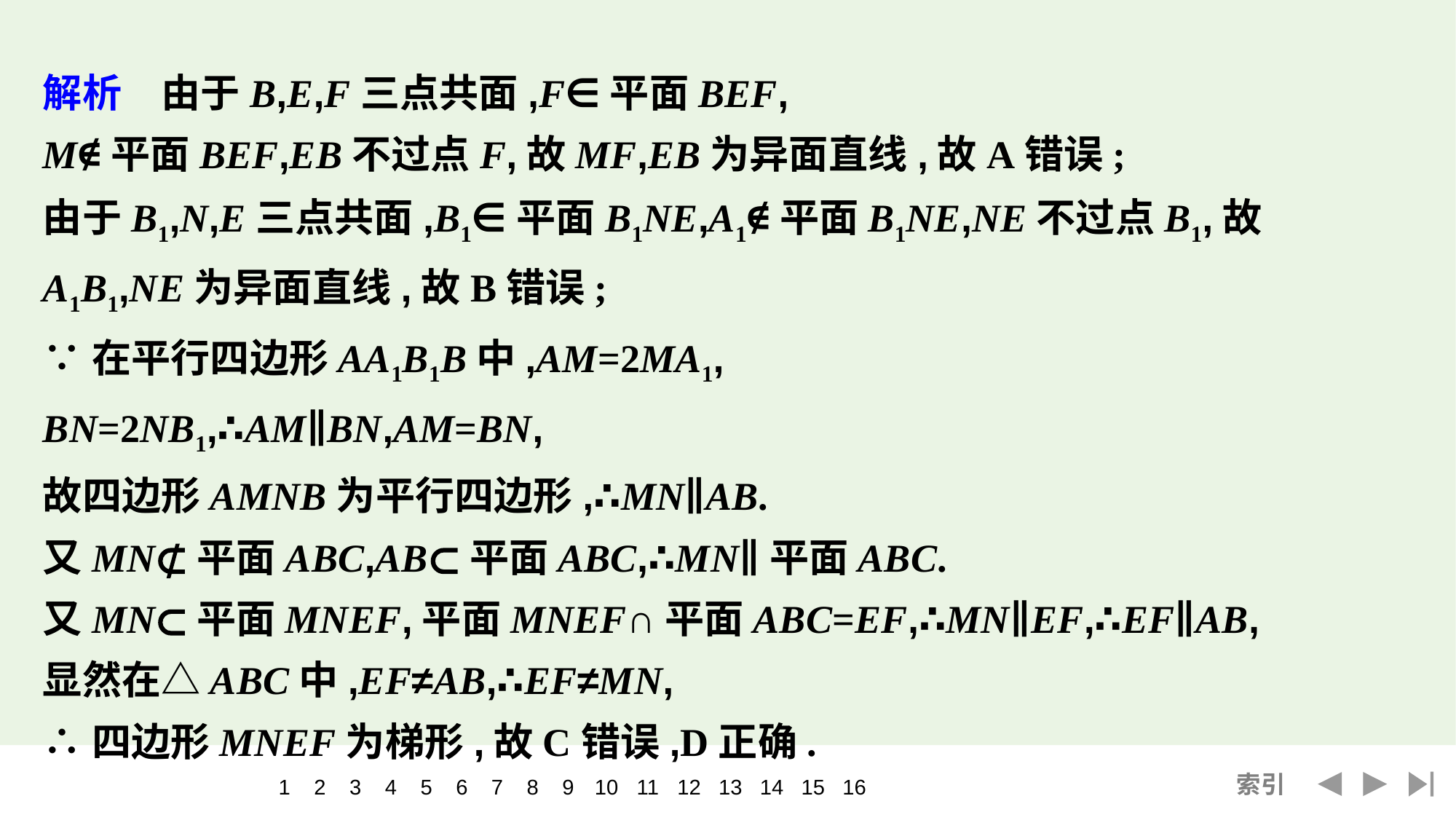

解析　由于B,E,F三点共面,F∈平面BEF,
M∉平面BEF,EB不过点F,故MF,EB为异面直线,故A错误;
由于B1,N,E三点共面,B1∈平面B1NE,A1∉平面B1NE,NE不过点B1,故A1B1,NE为异面直线,故B错误;
∵在平行四边形AA1B1B中,AM=2MA1,
BN=2NB1,∴AM∥BN,AM=BN,
故四边形AMNB为平行四边形,∴MN∥AB.
又MN⊄平面ABC,AB⊂平面ABC,∴MN∥平面ABC.
又MN⊂平面MNEF,平面MNEF∩平面ABC=EF,∴MN∥EF,∴EF∥AB,
显然在△ABC中,EF≠AB,∴EF≠MN,
∴四边形MNEF为梯形,故C错误,D正确.